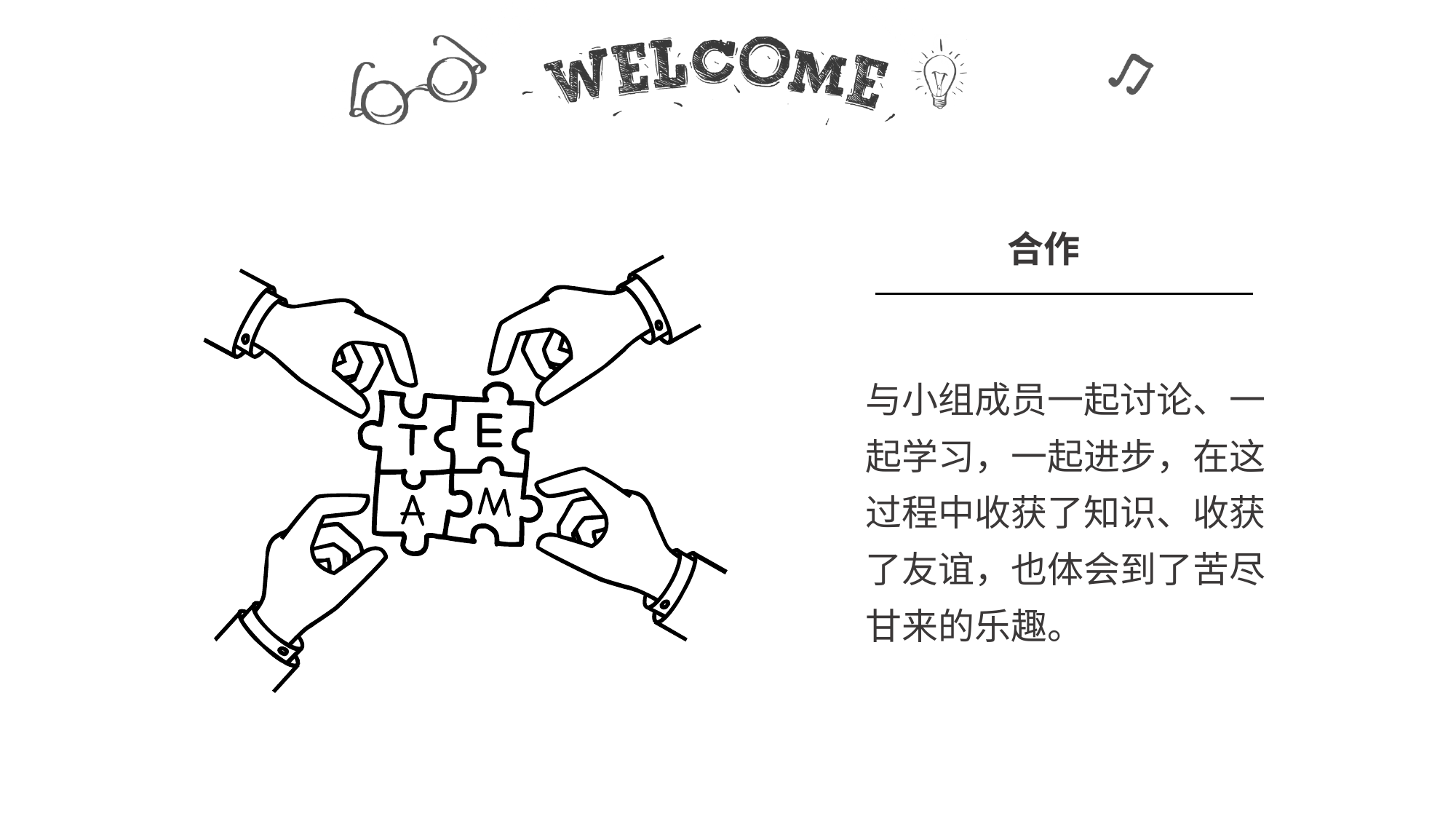

合作

与小组成员一起讨论、一起学习，一起进步，在这过程中收获了知识、收获了友谊，也体会到了苦尽甘来的乐趣。